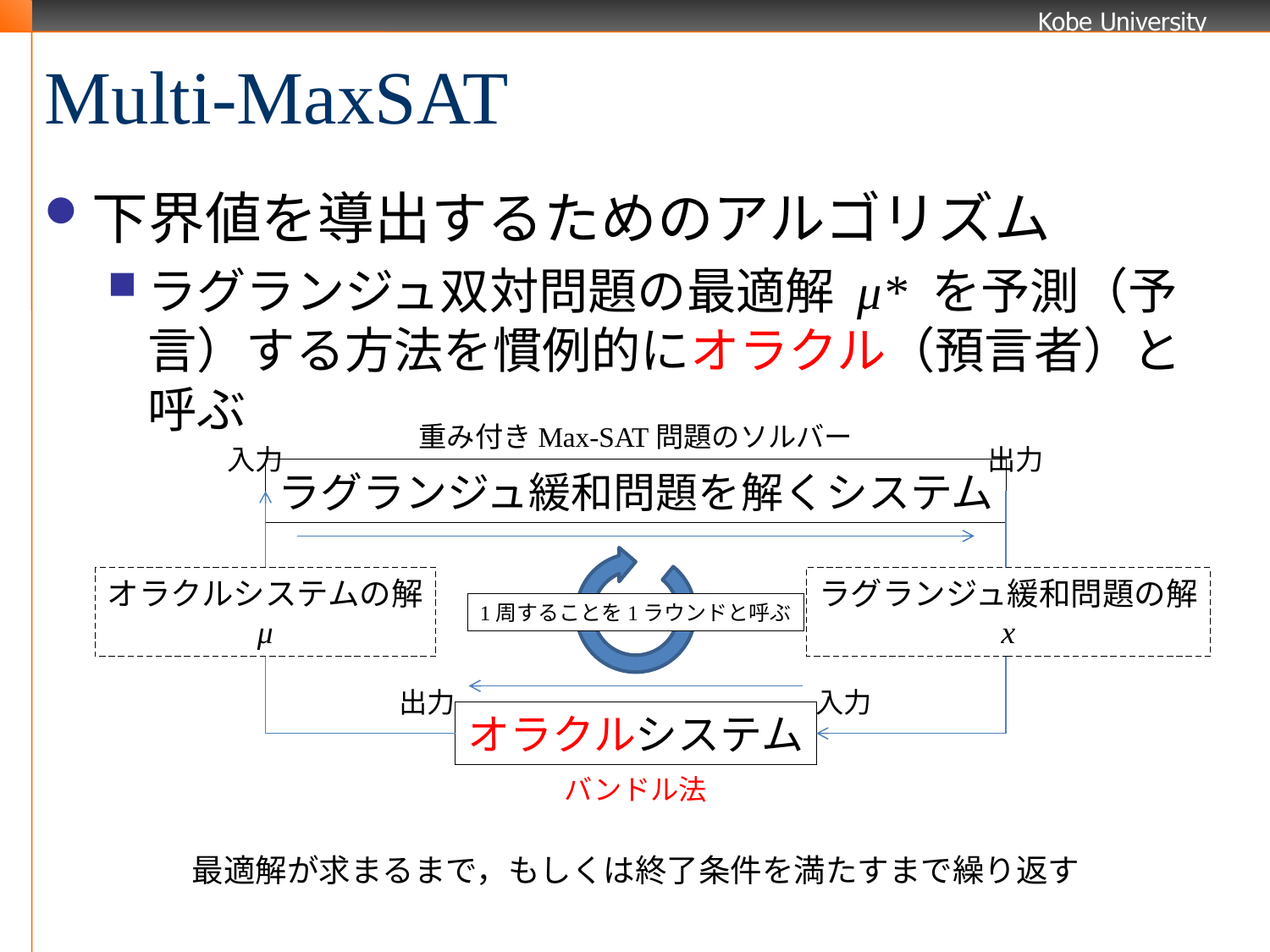

# Multi-MaxSAT
下界値を導出するためのアルゴリズム
ラグランジュ双対問題の最適解 μ* を予測（予言）する方法を慣例的にオラクル（預言者）と呼ぶ
重み付きMax-SAT問題のソルバー
入力
出力
ラグランジュ緩和問題を解くシステム

オラクルシステムの解
μ
ラグランジュ緩和問題の解
x
1周することを1ラウンドと呼ぶ
出力
入力
オラクルシステム
バンドル法
最適解が求まるまで，もしくは終了条件を満たすまで繰り返す